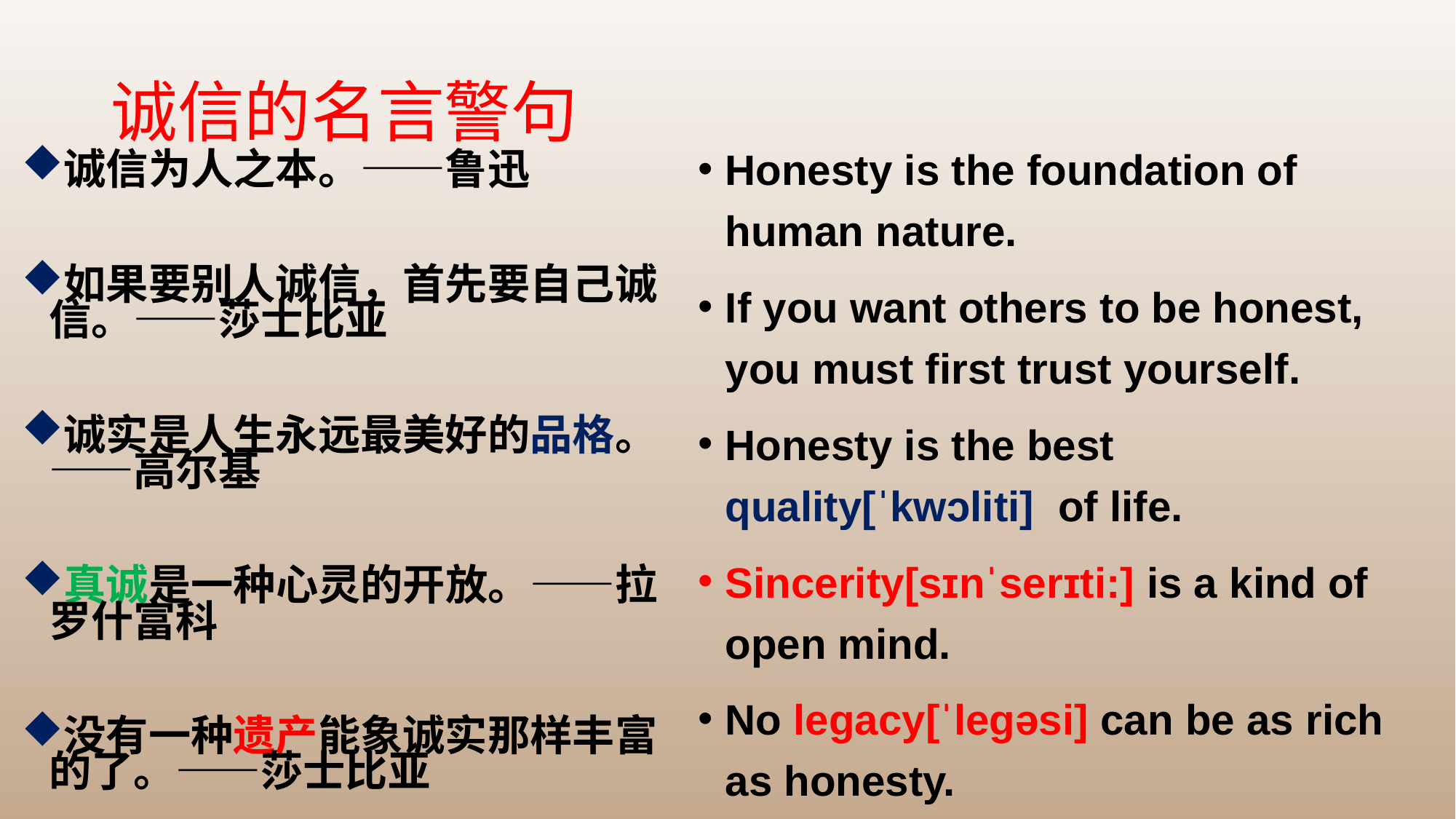

# 诚信的名言警句
Honesty is the foundation of human nature.
If you want others to be honest, you must first trust yourself.
Honesty is the best quality[ˈkwɔliti]  of life.
Sincerity[sɪnˈserɪti:] is a kind of open mind.
No legacy[ˈleɡəsi] can be as rich as honesty.
诚信为人之本。——鲁迅
如果要别人诚信，首先要自己诚信。——莎士比亚
诚实是人生永远最美好的品格。——高尔基
真诚是一种心灵的开放。——拉罗什富科
没有一种遗产能象诚实那样丰富的了。——莎士比亚